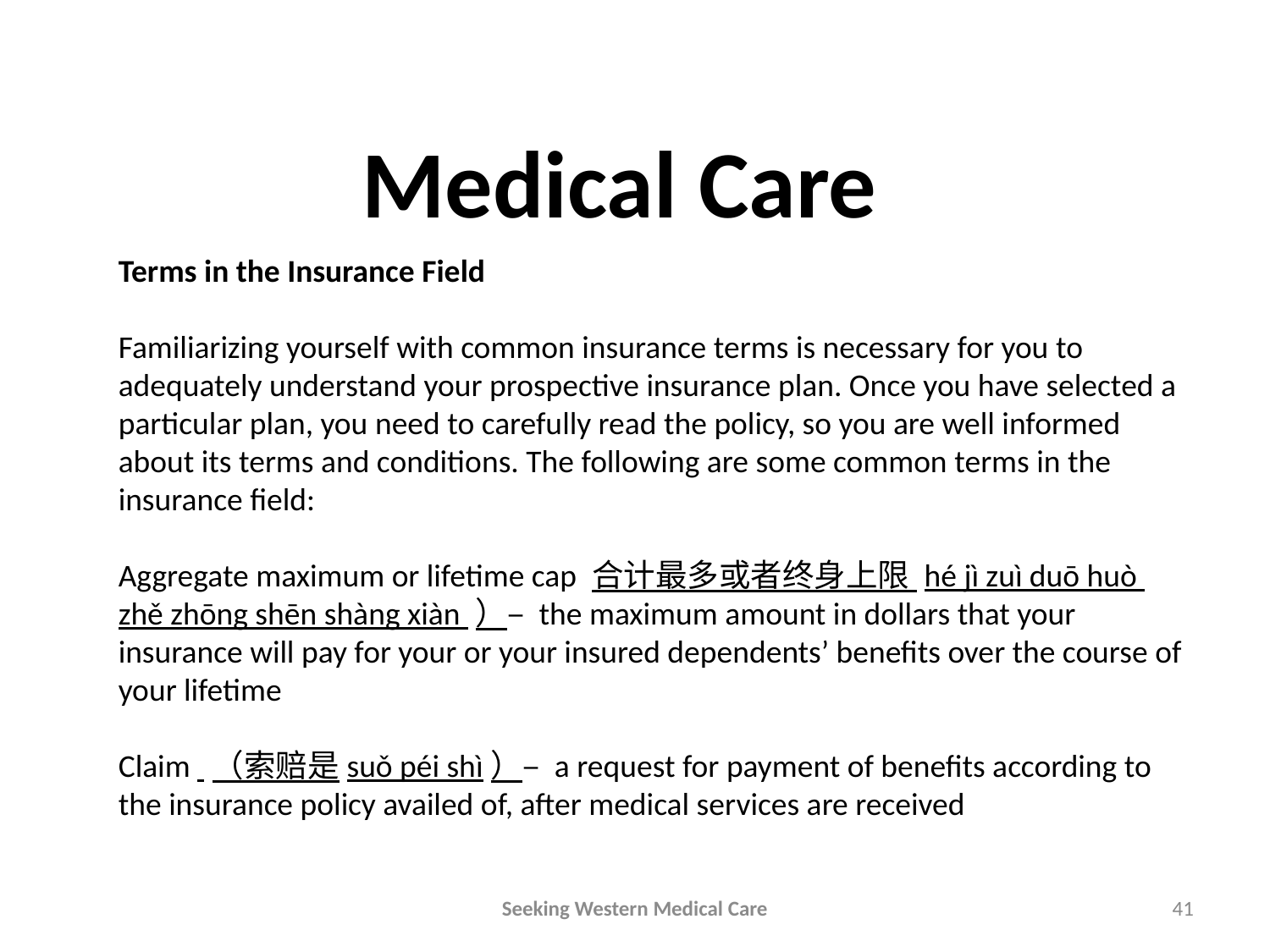

Medical Care
Terms in the Insurance Field

Familiarizing yourself with common insurance terms is necessary for you to adequately understand your prospective insurance plan. Once you have selected a particular plan, you need to carefully read the policy, so you are well informed about its terms and conditions. The following are some common terms in the insurance field:

Aggregate maximum or lifetime cap 合计最多或者终身上限 hé jì zuì duō huò  zhě zhōng shēn shàng xiàn ）– the maximum amount in dollars that your insurance will pay for your or your insured dependents’ benefits over the course of your lifetime

Claim  （索赔是suǒ péi shì）– a request for payment of benefits according to the insurance policy availed of, after medical services are received
Seeking Western Medical Care
41